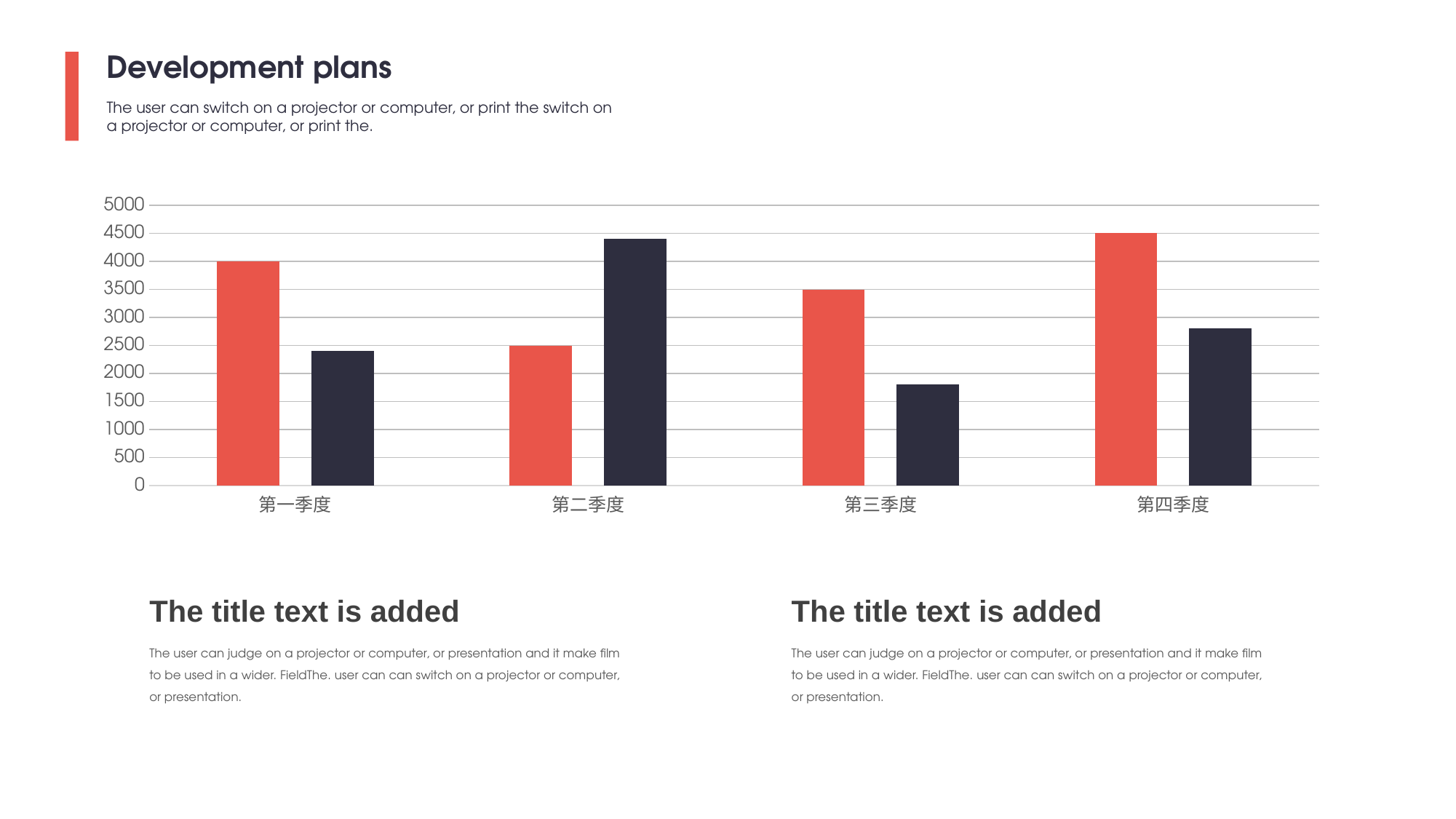

Development plans
The user can switch on a projector or computer, or print the switch on a projector or computer, or print the.

### Chart

| Category | 系列 1 | 系列 2 |
|---|---|---|
| 第一季度 | 4000.0 | 2400.0 |
| 第二季度 | 2500.0 | 4400.0 |
| 第三季度 | 3500.0 | 1800.0 |
| 第四季度 | 4500.0 | 2800.0 |
The title text is added
The user can judge on a projector or computer, or presentation and it make film to be used in a wider. FieldThe. user can can switch on a projector or computer, or presentation.
The title text is added
The user can judge on a projector or computer, or presentation and it make film to be used in a wider. FieldThe. user can can switch on a projector or computer, or presentation.